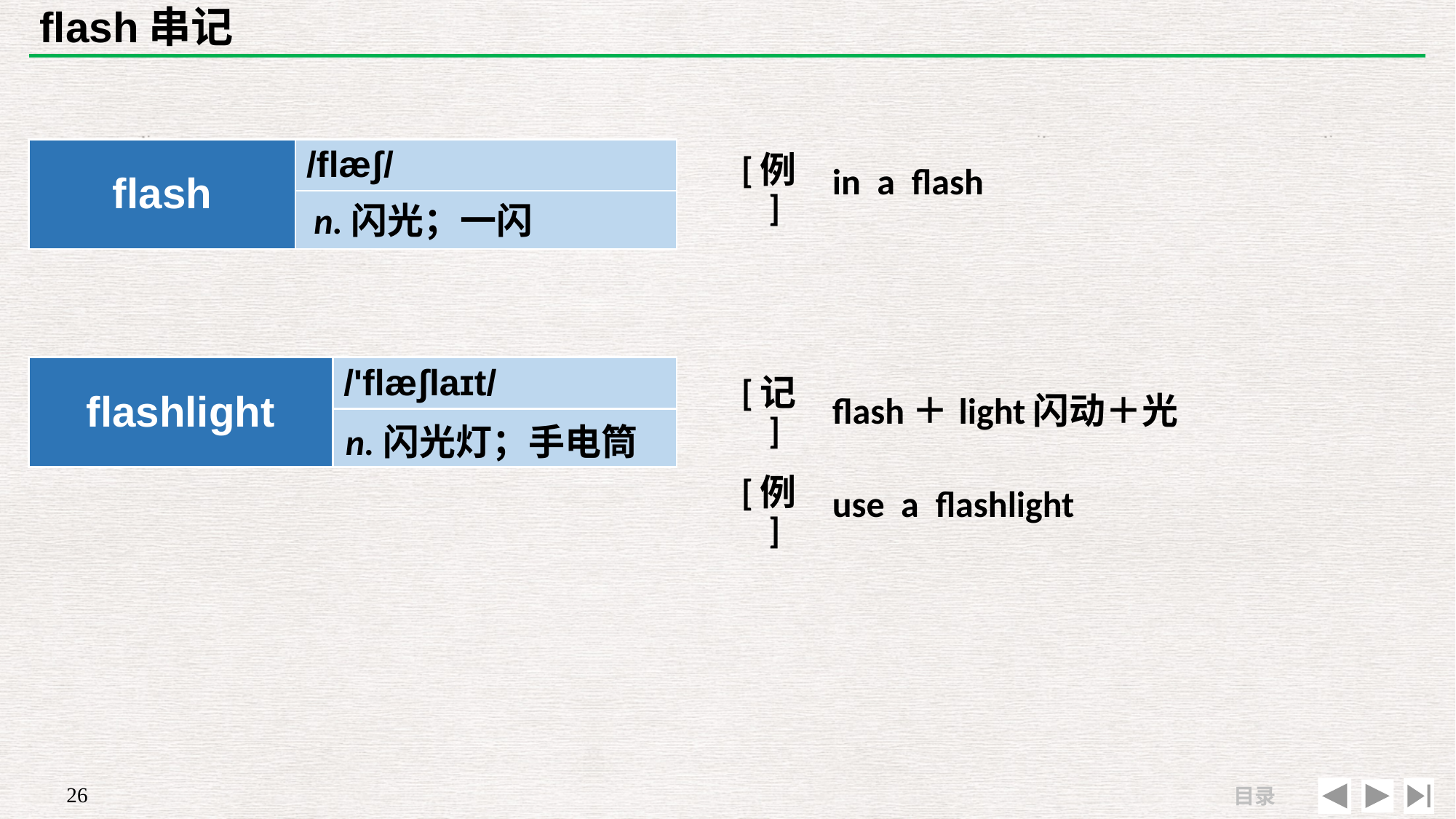

# flash串记

|  |  |
| --- | --- |
| [例] | in a flash |
| flash | /flæʃ/ |
| --- | --- |
|  |  |
n.闪光；一闪
| flashlight | /'flæʃlaɪt/ |
| --- | --- |
|  |  |
| [记] | flash＋light闪动＋光 |
| --- | --- |
| [例] | use a flashlight |
n.闪光灯；手电筒